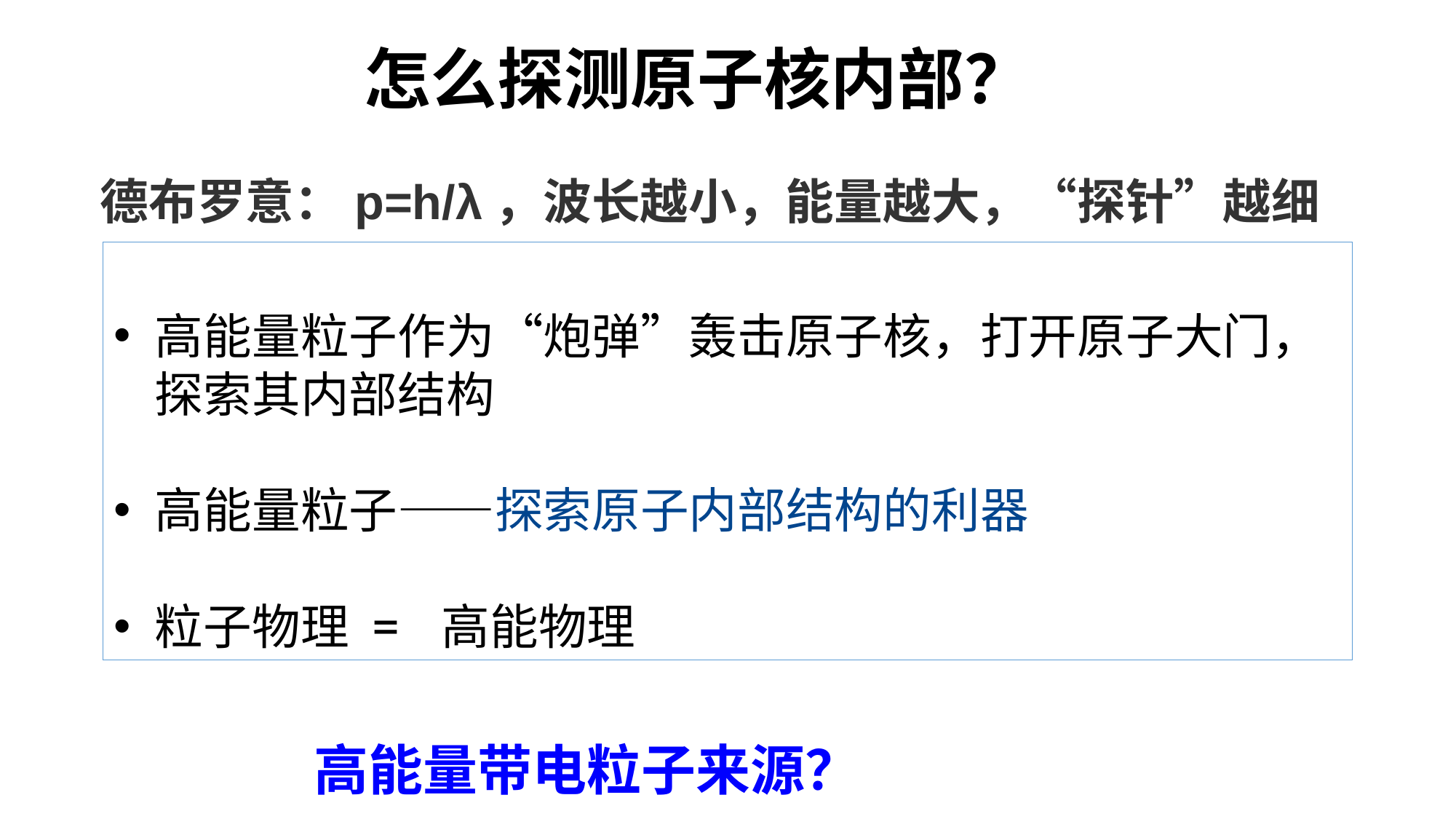

怎么探测原子核内部？
德布罗意：p=h/λ，波长越小，能量越大，“探针”越细

高能量粒子作为“炮弹”轰击原子核，打开原子大门，探索其内部结构

高能量粒子——探索原子内部结构的利器

粒子物理 = 高能物理
高能量带电粒子来源？